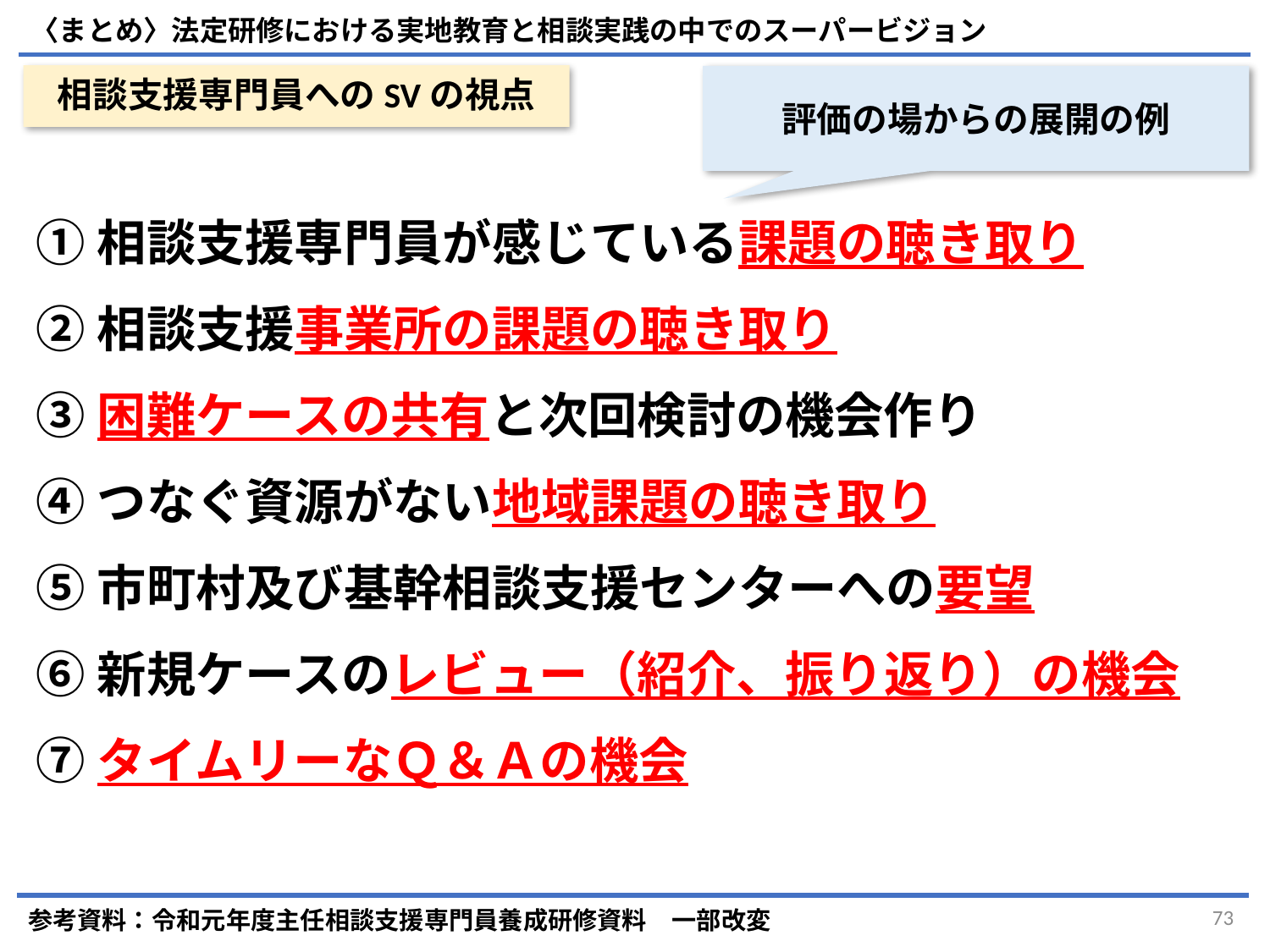

〈まとめ〉法定研修における実地教育と相談実践の中でのスーパービジョン
# 相談支援専門員へのSVの視点
評価の場からの展開の例
①相談支援専門員が感じている課題の聴き取り
②相談支援事業所の課題の聴き取り
③困難ケースの共有と次回検討の機会作り
④つなぐ資源がない地域課題の聴き取り
⑤市町村及び基幹相談支援センターへの要望
⑥新規ケースのレビュー（紹介、振り返り）の機会
⑦タイムリーなＱ＆Ａの機会
参考資料：令和元年度主任相談支援専門員養成研修資料　一部改変
73